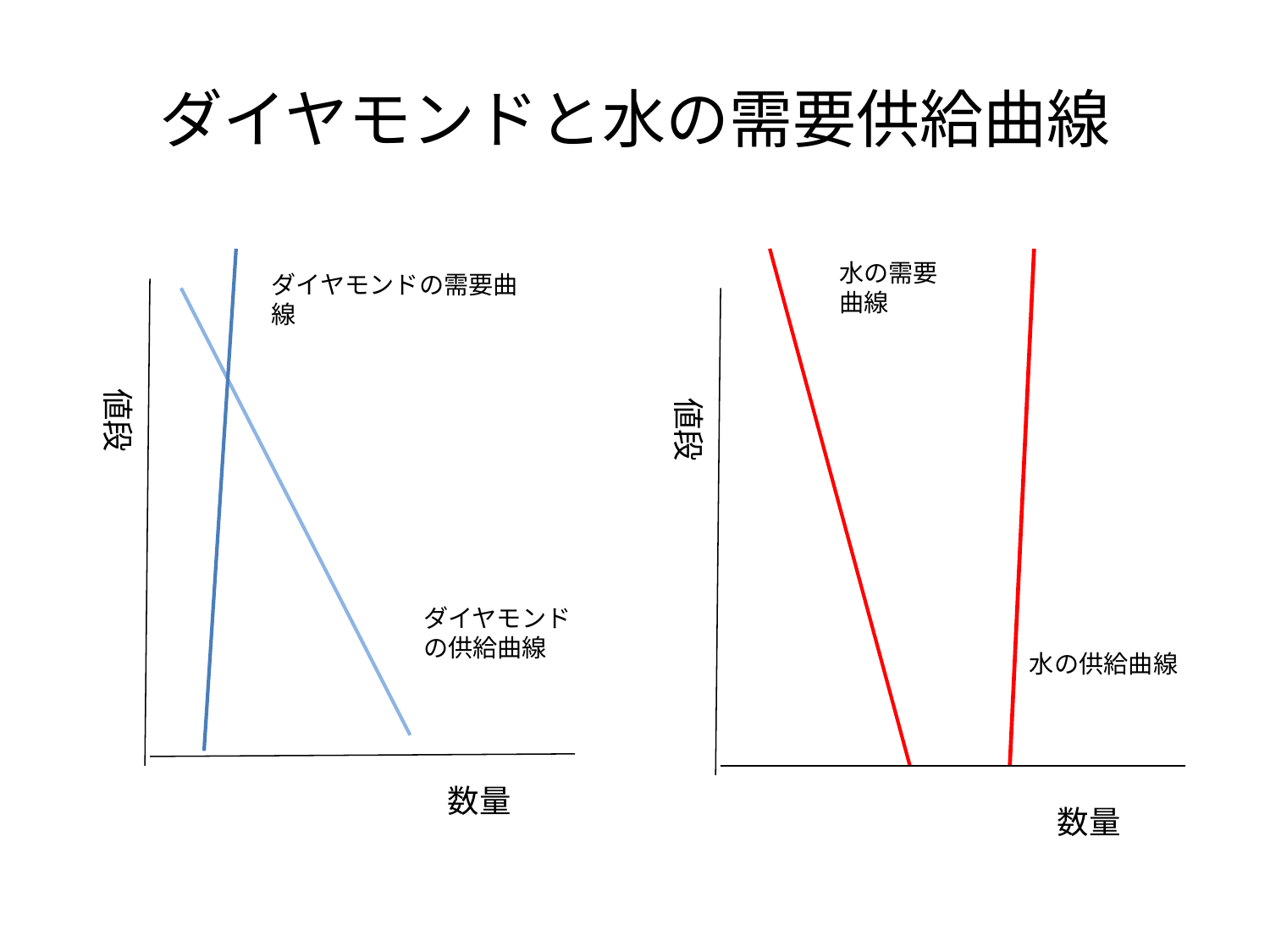

# ダイヤモンドと水の需要供給曲線

水の需要曲線
ダイヤモンドの需要曲線

値段
値段
ダイヤモンドの供給曲線
水の供給曲線

数量

数量